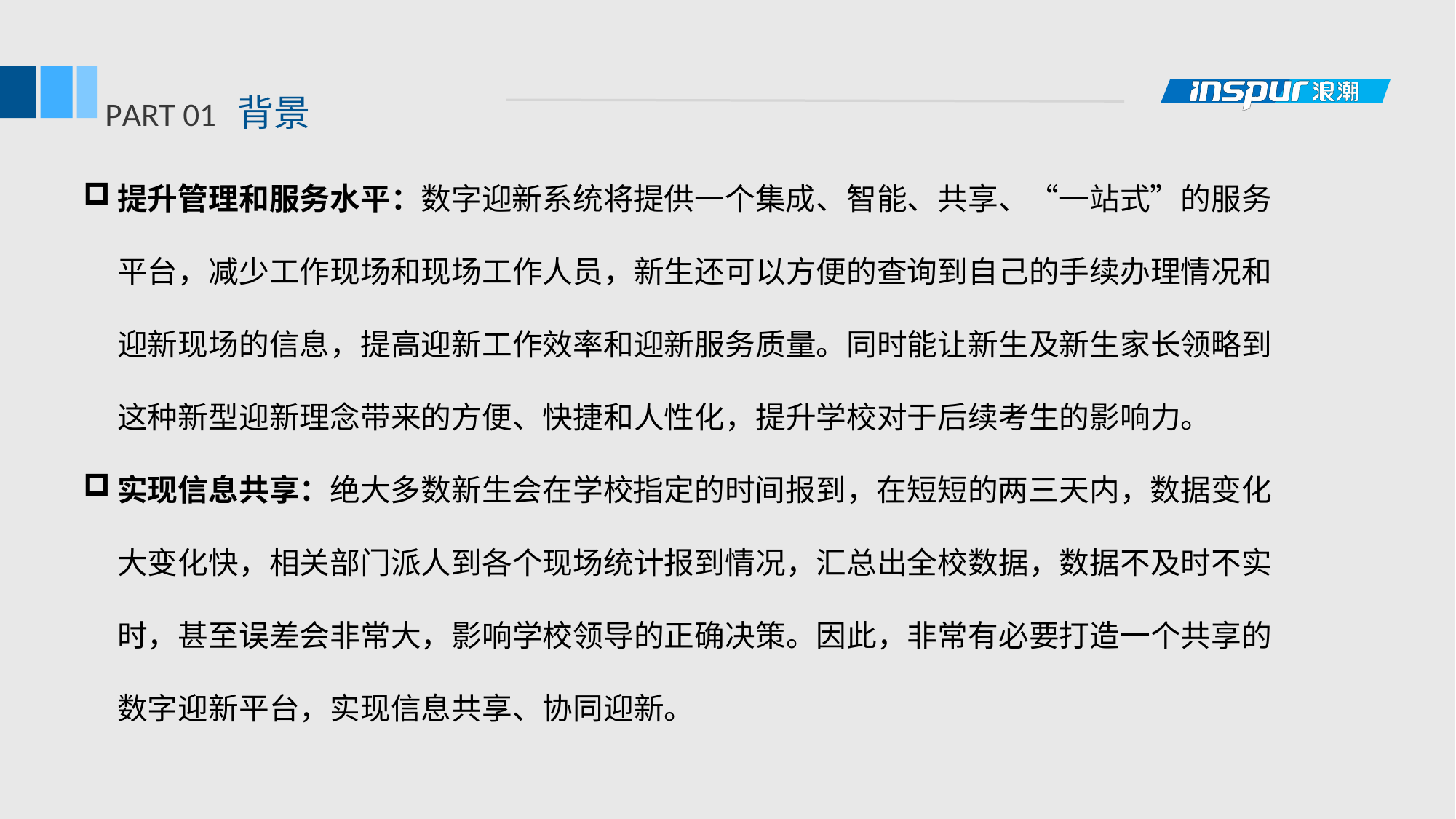

# PART 01 背景

提升管理和服务水平：数字迎新系统将提供一个集成、智能、共享、“一站式”的服务平台，减少工作现场和现场工作人员，新生还可以方便的查询到自己的手续办理情况和迎新现场的信息，提高迎新工作效率和迎新服务质量。同时能让新生及新生家长领略到这种新型迎新理念带来的方便、快捷和人性化，提升学校对于后续考生的影响力。
实现信息共享：绝大多数新生会在学校指定的时间报到，在短短的两三天内，数据变化大变化快，相关部门派人到各个现场统计报到情况，汇总出全校数据，数据不及时不实时，甚至误差会非常大，影响学校领导的正确决策。因此，非常有必要打造一个共享的数字迎新平台，实现信息共享、协同迎新。